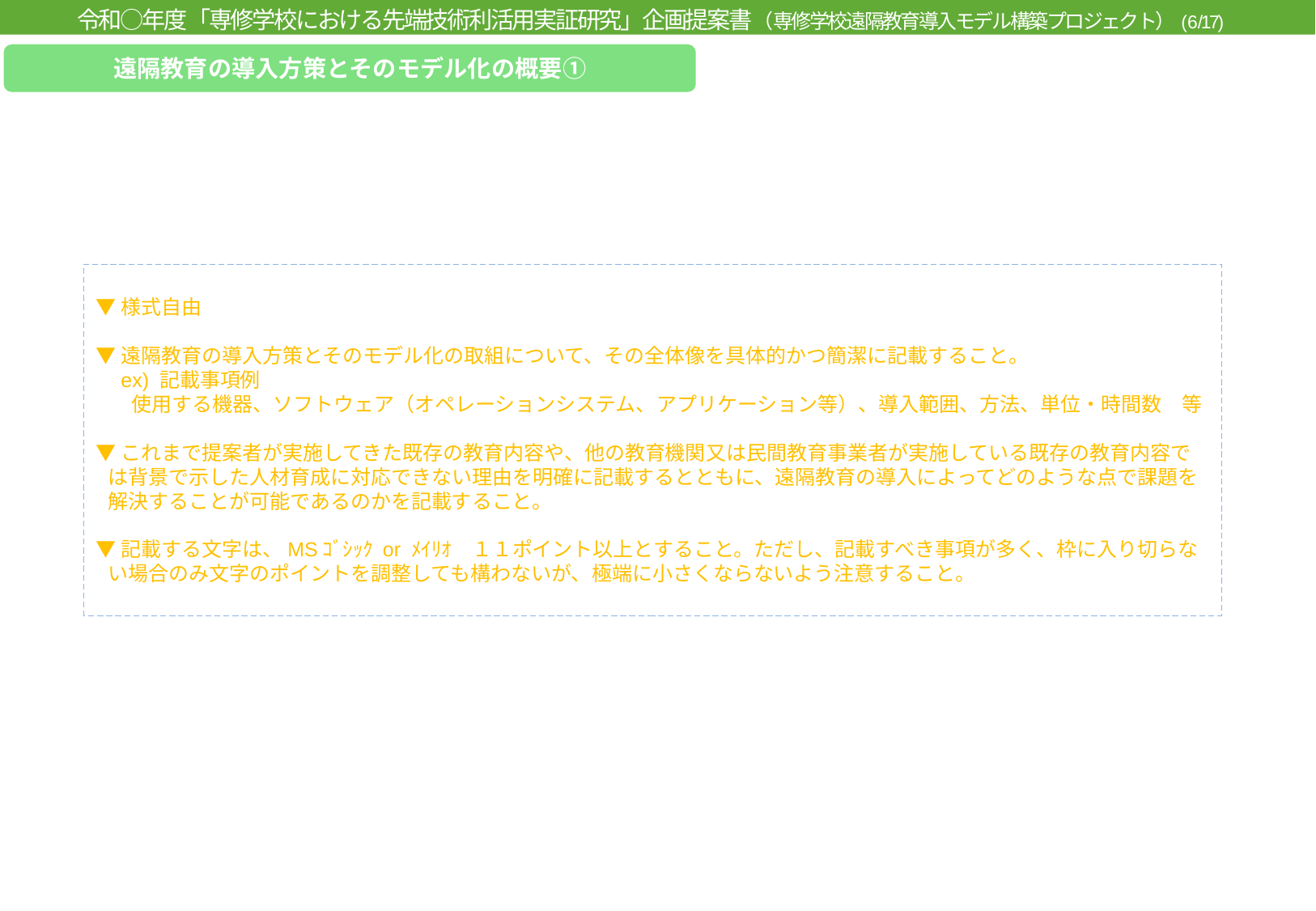

令和○年度「専修学校における先端技術利活用実証研究」企画提案書（ 専修学校遠隔教育導入モデル構築プロジェクト）(6/17)
遠隔教育の導入方策とそのモデル化の概要①

▼様式自由

▼遠隔教育の導入方策とそのモデル化の取組について、その全体像を具体的かつ簡潔に記載すること。
　ex) 記載事項例
使用する機器、ソフトウェア（オペレーションシステム、アプリケーション等）、導入範囲、方法、単位・時間数　等

▼これまで提案者が実施してきた既存の教育内容や、他の教育機関又は民間教育事業者が実施している既存の教育内容では背景で示した人材育成に対応できない理由を明確に記載するとともに、遠隔教育の導入によってどのような点で課題を解決することが可能であるのかを記載すること。

▼記載する文字は、MSｺﾞｼｯｸ or ﾒｲﾘｵ　１１ポイント以上とすること。ただし、記載すべき事項が多く、枠に入り切らない場合のみ文字のポイントを調整しても構わないが、極端に小さくならないよう注意すること。